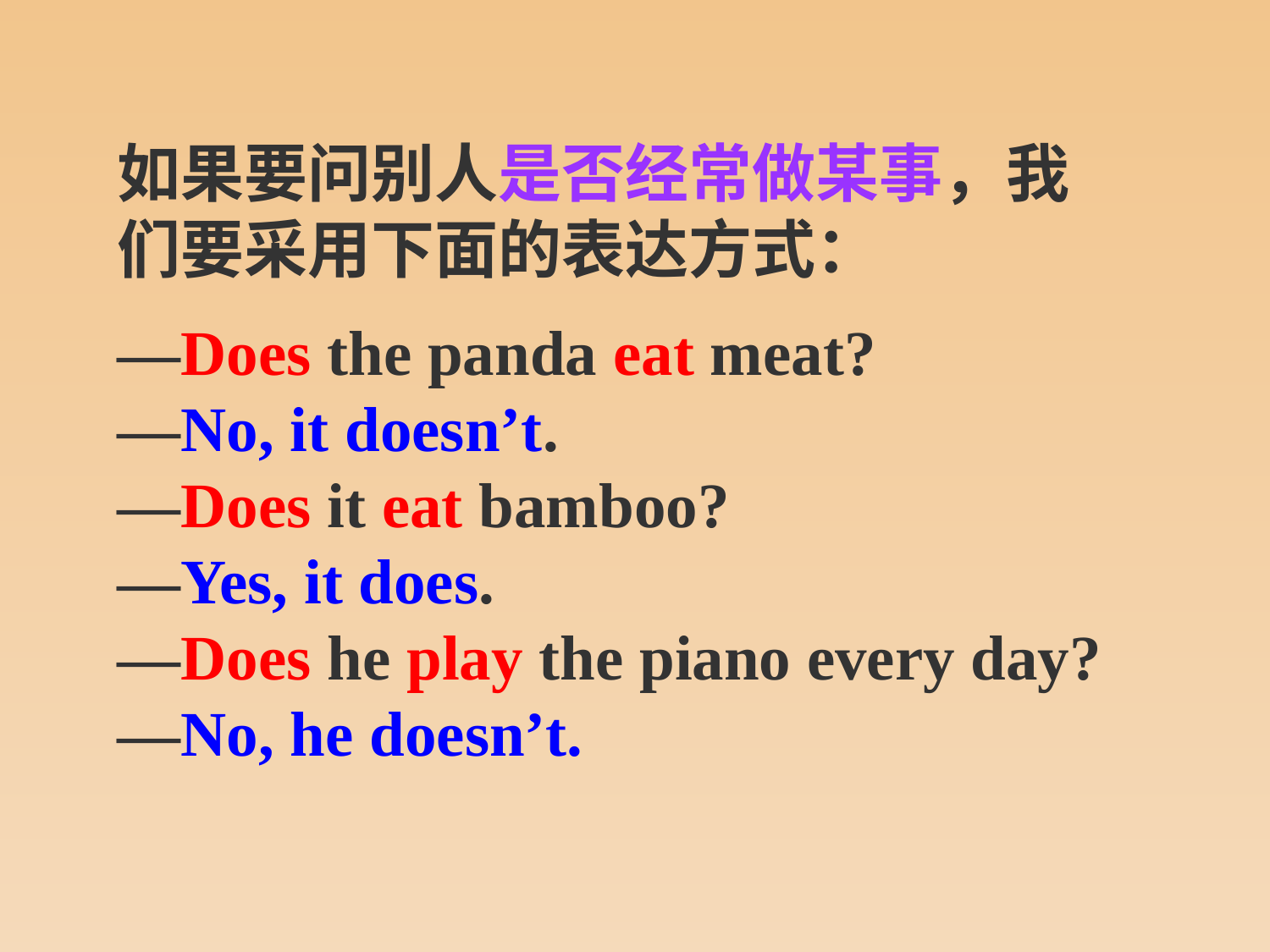

如果要问别人是否经常做某事，我们要采用下面的表达方式：

—Does the panda eat meat?
—No, it doesn’t.
—Does it eat bamboo?
—Yes, it does.
—Does he play the piano every day?
—No, he doesn’t.